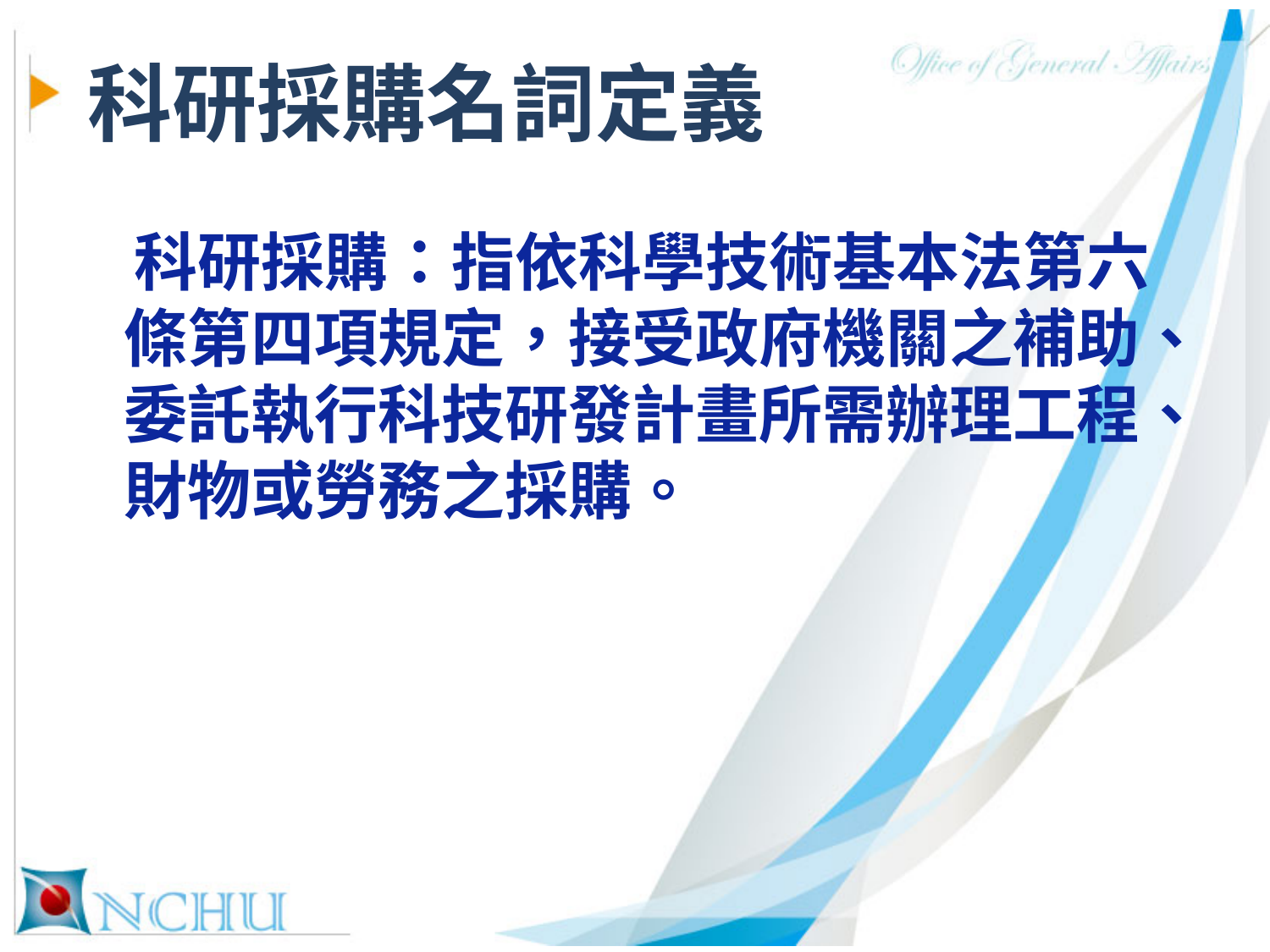

# 科研採購名詞定義
   科研採購：指依科學技術基本法第六條第四項規定，接受政府機關之補助、委託執行科技研發計畫所需辦理工程、財物或勞務之採購。